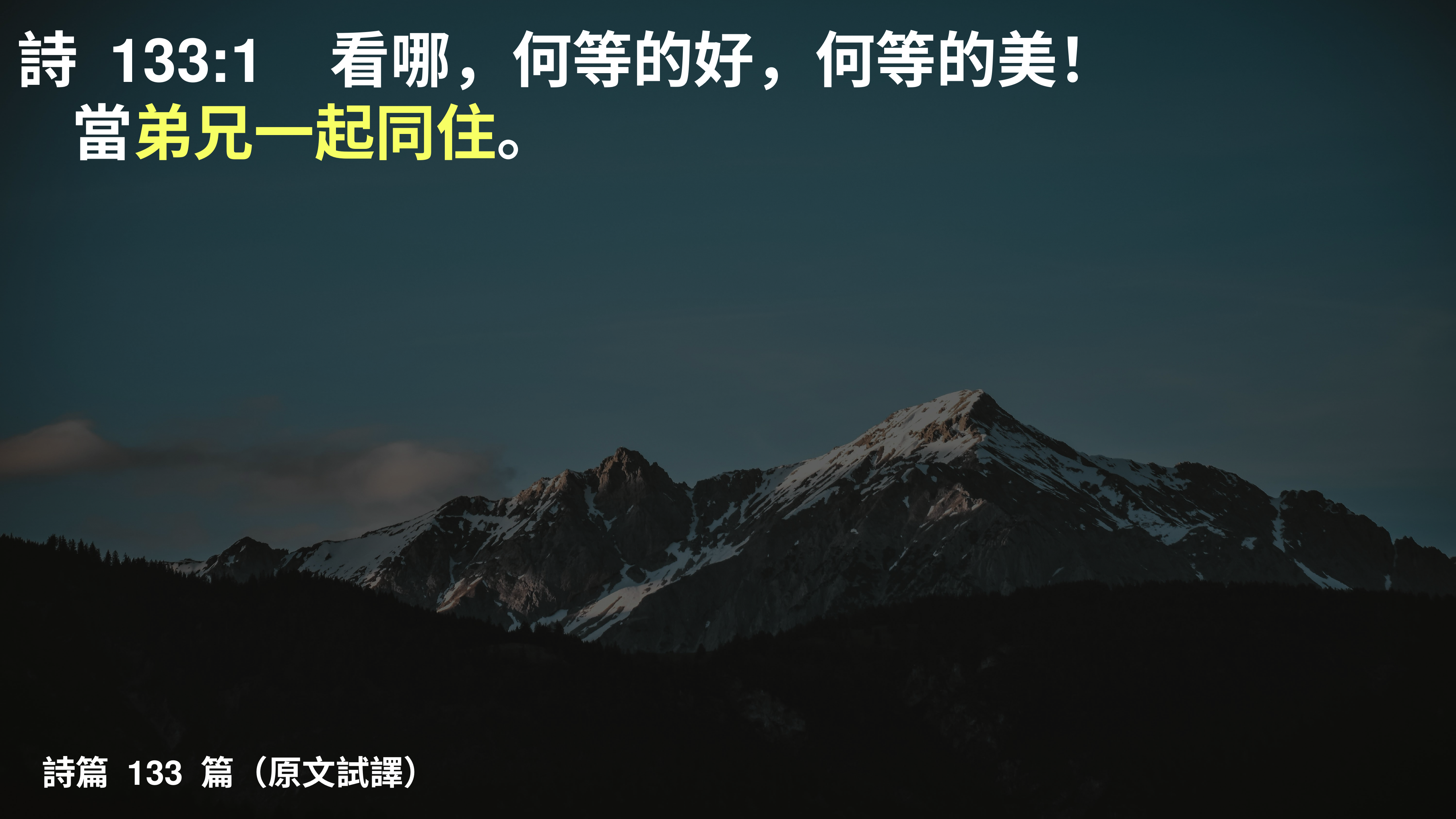

# 詩 133:1   看哪，何等的好，何等的美！
	當弟兄一起同住。
詩篇 133 篇（原文試譯）